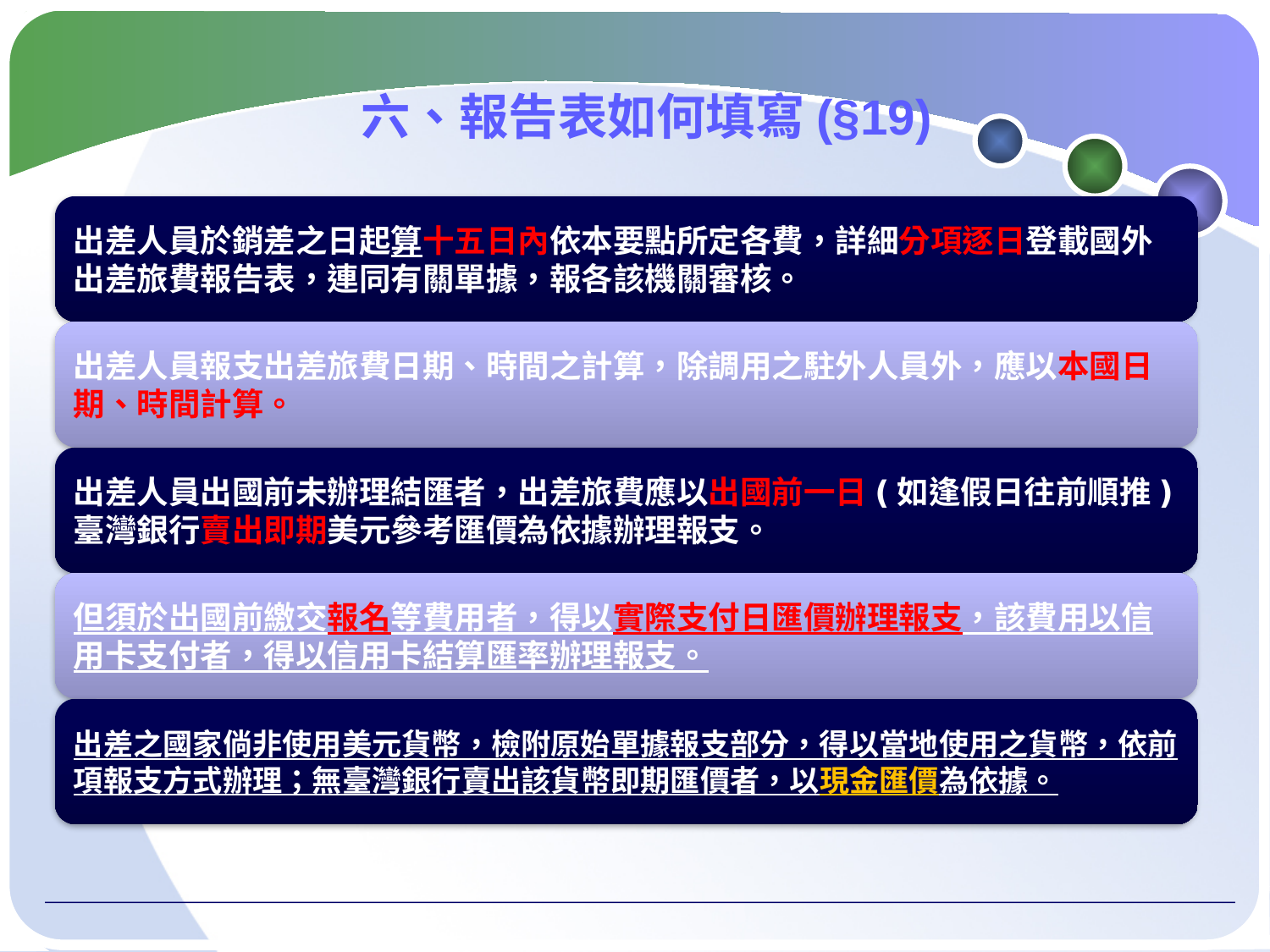

# 六、報告表如何填寫(§19)
出差人員於銷差之日起算十五日內依本要點所定各費，詳細分項逐日登載國外出差旅費報告表，連同有關單據，報各該機關審核。
出差人員報支出差旅費日期、時間之計算，除調用之駐外人員外，應以本國日期、時間計算。
出差人員出國前未辦理結匯者，出差旅費應以出國前一日(如逢假日往前順推)臺灣銀行賣出即期美元參考匯價為依據辦理報支。
但須於出國前繳交報名等費用者，得以實際支付日匯價辦理報支，該費用以信用卡支付者，得以信用卡結算匯率辦理報支。
出差之國家倘非使用美元貨幣，檢附原始單據報支部分，得以當地使用之貨幣，依前項報支方式辦理；無臺灣銀行賣出該貨幣即期匯價者，以現金匯價為依據。